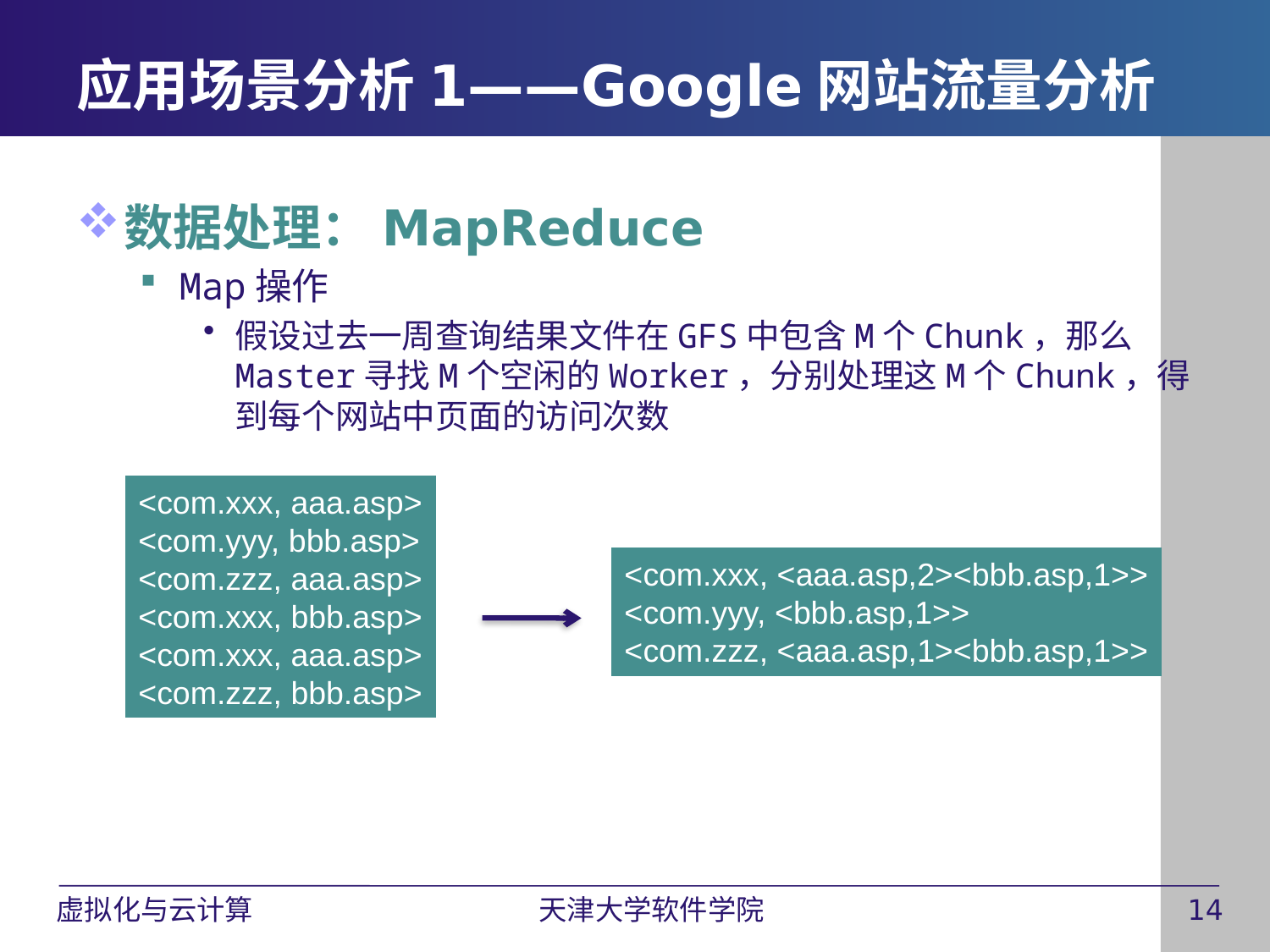

数据处理：MapReduce
Map操作
假设过去一周查询结果文件在GFS中包含M个Chunk，那么Master寻找M个空闲的Worker，分别处理这M个Chunk，得到每个网站中页面的访问次数

应用场景分析1——Google网站流量分析
<com.xxx, aaa.asp>
<com.yyy, bbb.asp>
<com.zzz, aaa.asp>
<com.xxx, bbb.asp>
<com.xxx, aaa.asp>
<com.zzz, bbb.asp>
<com.xxx, <aaa.asp,2><bbb.asp,1>>
<com.yyy, <bbb.asp,1>>
<com.zzz, <aaa.asp,1><bbb.asp,1>>